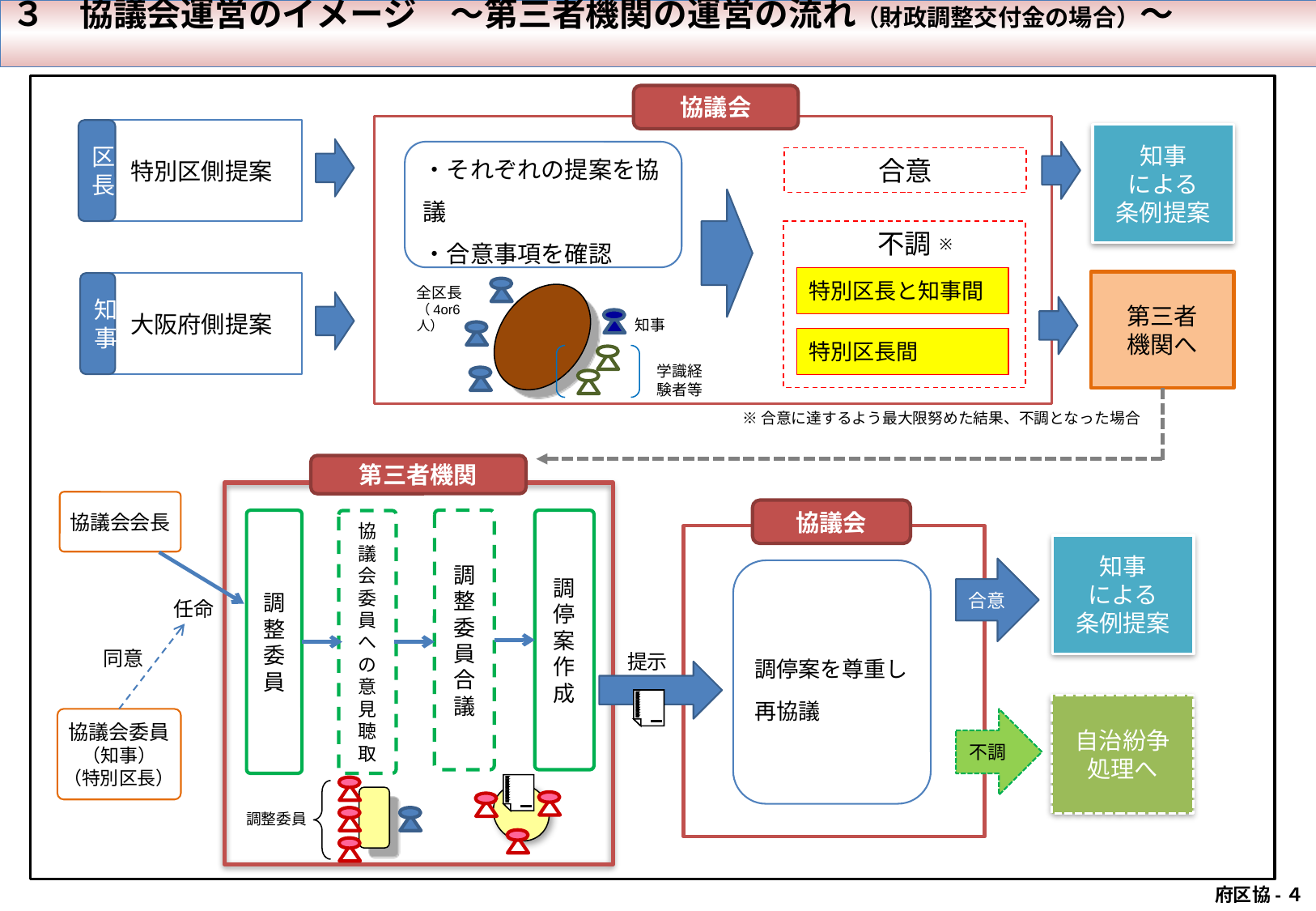

３　協議会運営のイメージ　～第三者機関の運営の流れ（財政調整交付金の場合）～

協議会

区長
特別区側提案
知事
による
条例提案

・それぞれの提案を協議
・合意事項を確認

合意

※
不調
特別区長と知事間
第三者
機関へ
知事
大阪府側提案
全区長
（4or6人）

知事

特別区長間

学識経
験者等
※合意に達するよう最大限努めた結果、不調となった場合
第三者機関

協議会会長
協議会
調
整
委
員
調
整
委
員
合
議
調
停
案
作
成
協
議
会
委
員
へ
の
意
見
聴
取

知事
による
条例提案
合意
調停案を尊重し再協議
任命
同意
提示

自治紛争処理へ
協議会委員
（知事）
（特別区長）
不調

調整委員
府区協-４